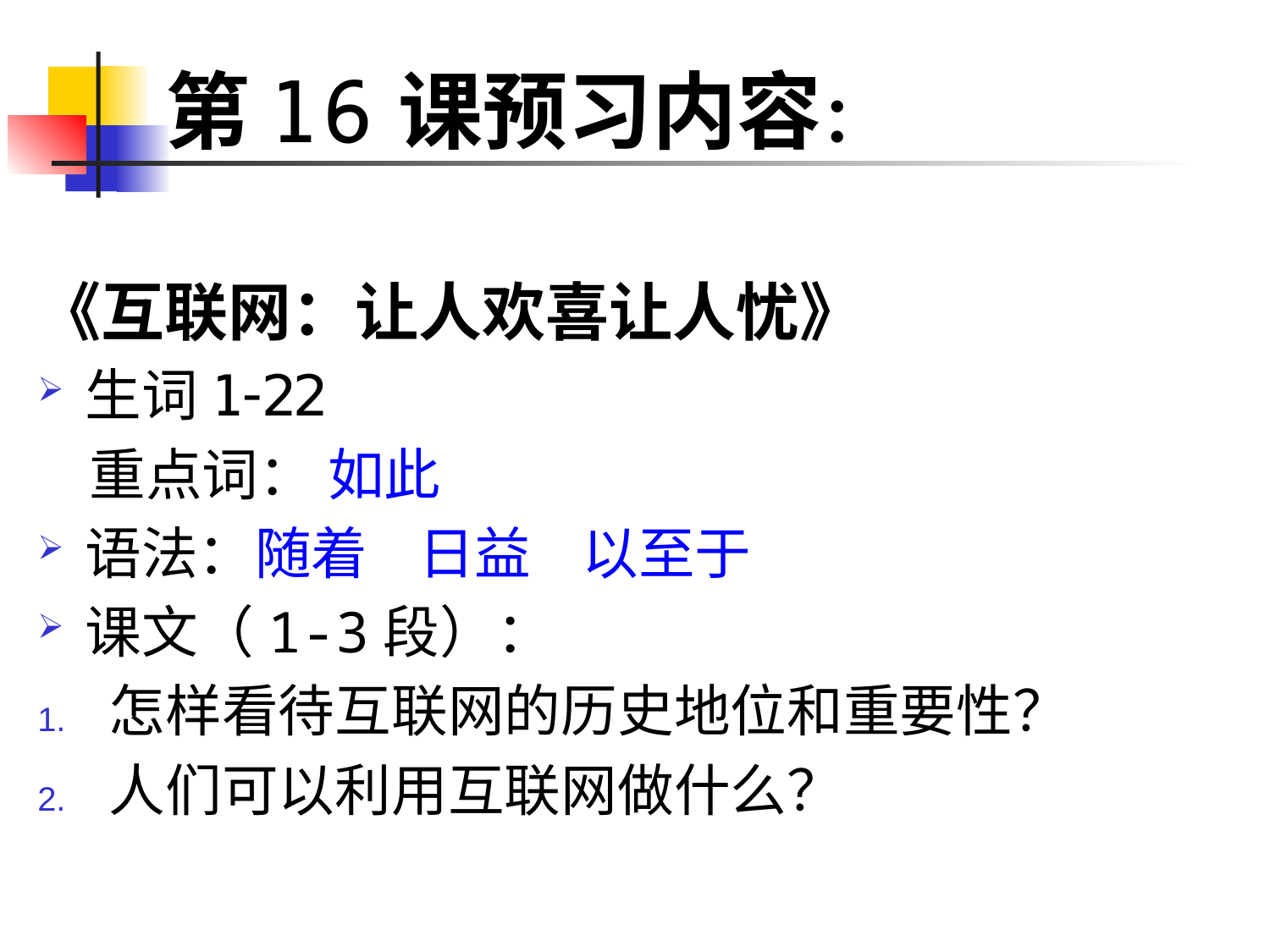

# 第16课预习内容：
《互联网：让人欢喜让人忧》
生词1-22
   重点词： 如此
语法：随着    日益    以至于
课文（1-3段）：
怎样看待互联网的历史地位和重要性？
人们可以利用互联网做什么？